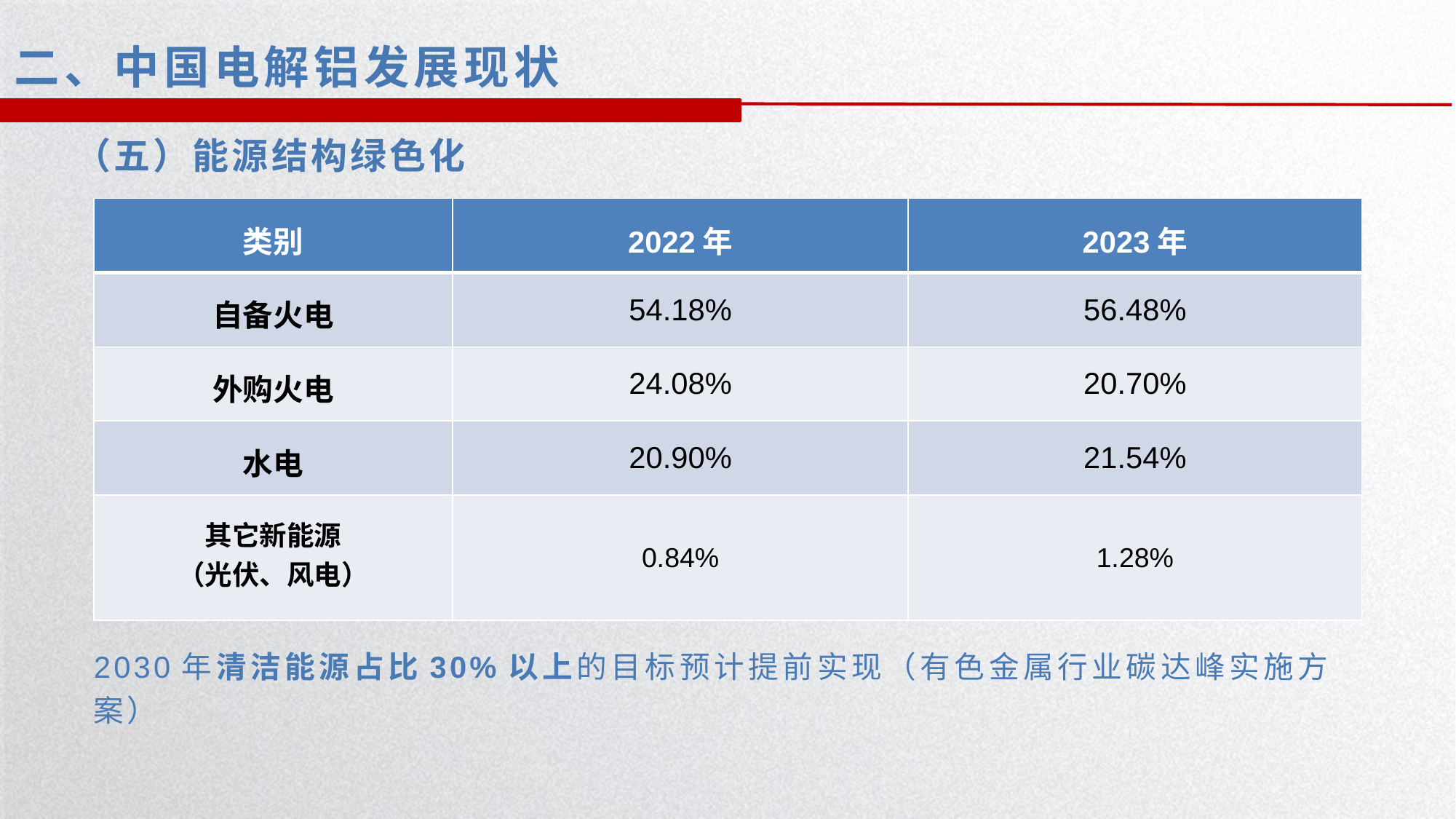

二、中国电解铝发展现状

（五）能源结构绿色化
| 类别 | 2022年 | 2023年 |
| --- | --- | --- |
| 自备火电 | 54.18% | 56.48% |
| 外购火电 | 24.08% | 20.70% |
| 水电 | 20.90% | 21.54% |
| 其它新能源 （光伏、风电） | 0.84% | 1.28% |
2030年清洁能源占比30%以上的目标预计提前实现（有色金属行业碳达峰实施方案）